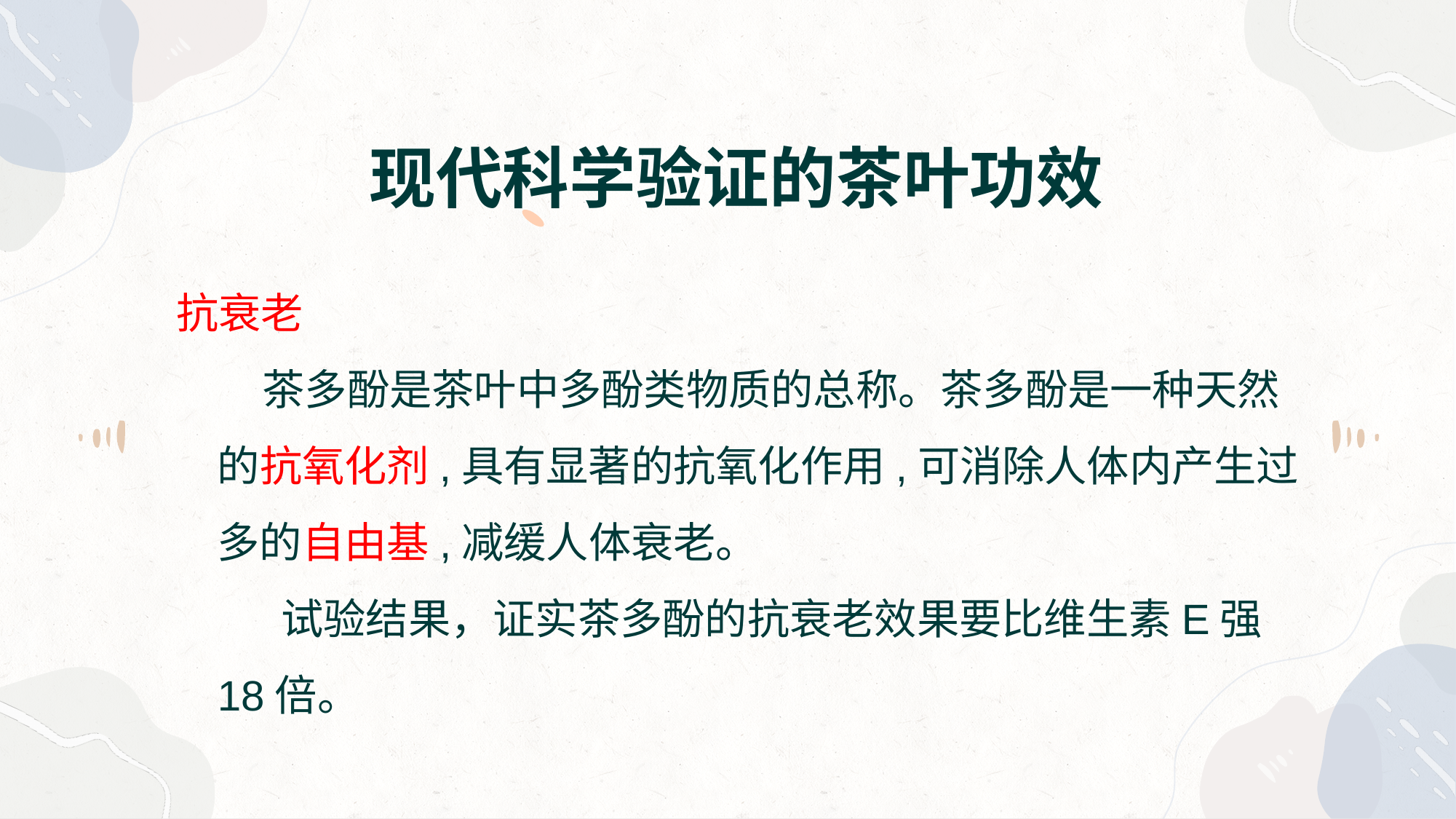

现代科学验证的茶叶功效

抗衰老
        茶多酚是茶叶中多酚类物质的总称。茶多酚是一种天然的抗氧化剂,具有显著的抗氧化作用,可消除人体内产生过多的自由基,减缓人体衰老。
          试验结果，证实茶多酚的抗衰老效果要比维生素E强18倍。